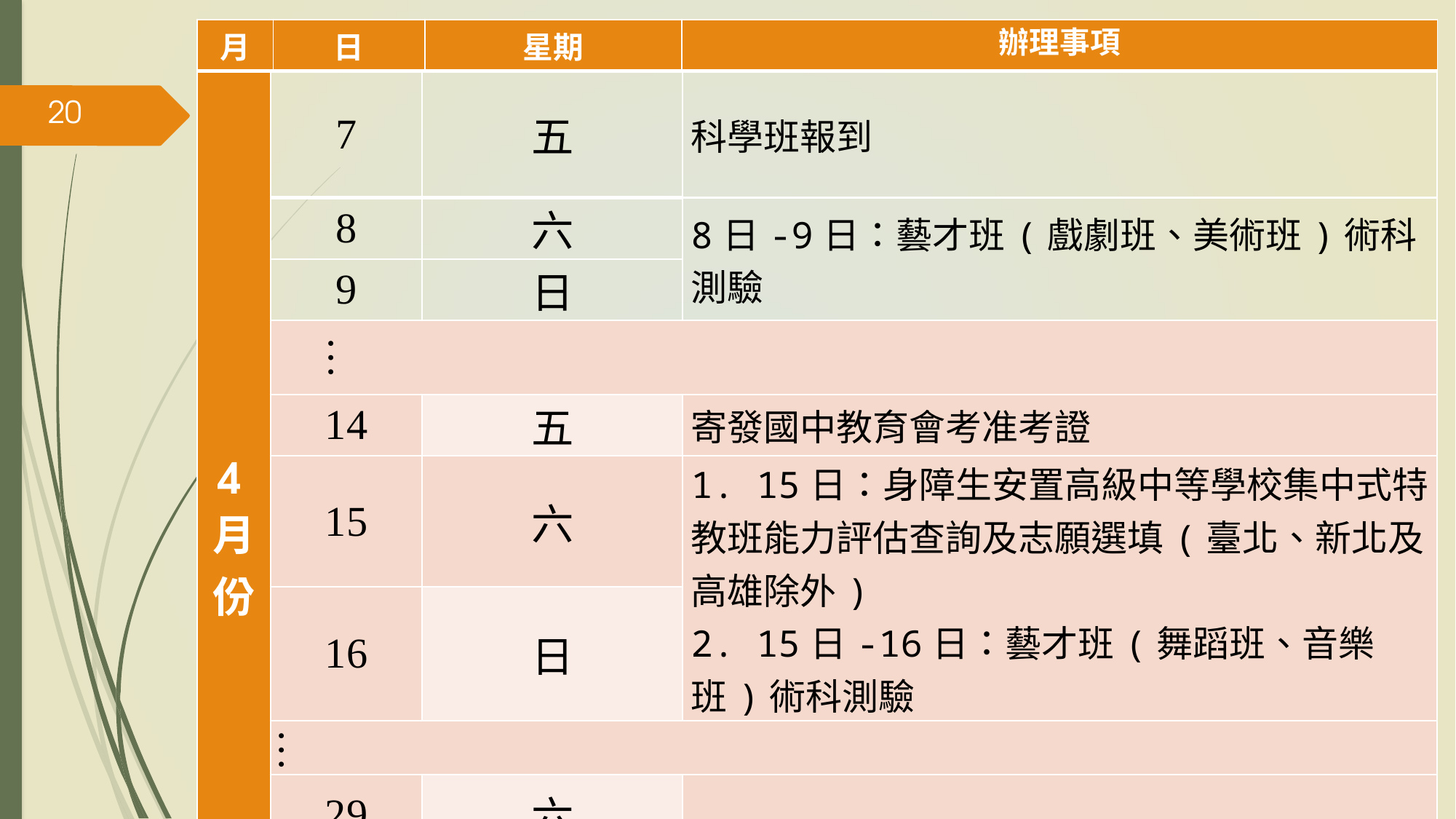

| 月 | 日 | 星期 | 辦理事項 |
| --- | --- | --- | --- |
| 4月份 | 7 | 五 | 科學班報到 |
| --- | --- | --- | --- |
|  | 8 | 六 | 8日-9日：藝才班(戲劇班、美術班)術科測驗 |
|  | 9 | 日 |  |
|  | … |  |  |
|  | 14 | 五 | 寄發國中教育會考准考證 |
|  | 15 | 六 | 1. 15日：身障生安置高級中等學校集中式特教班能力評估查詢及志願選填(臺北、新北及高雄除外) 2. 15日-16日：藝才班(舞蹈班、音樂班)術科測驗 |
|  | 16 | 日 |  |
|  | … |  |  |
|  | 29 | 六 | 29日-30日：特色招生專業群科甄選入學術科測驗 |
|  | 30 | 日 |  |
20